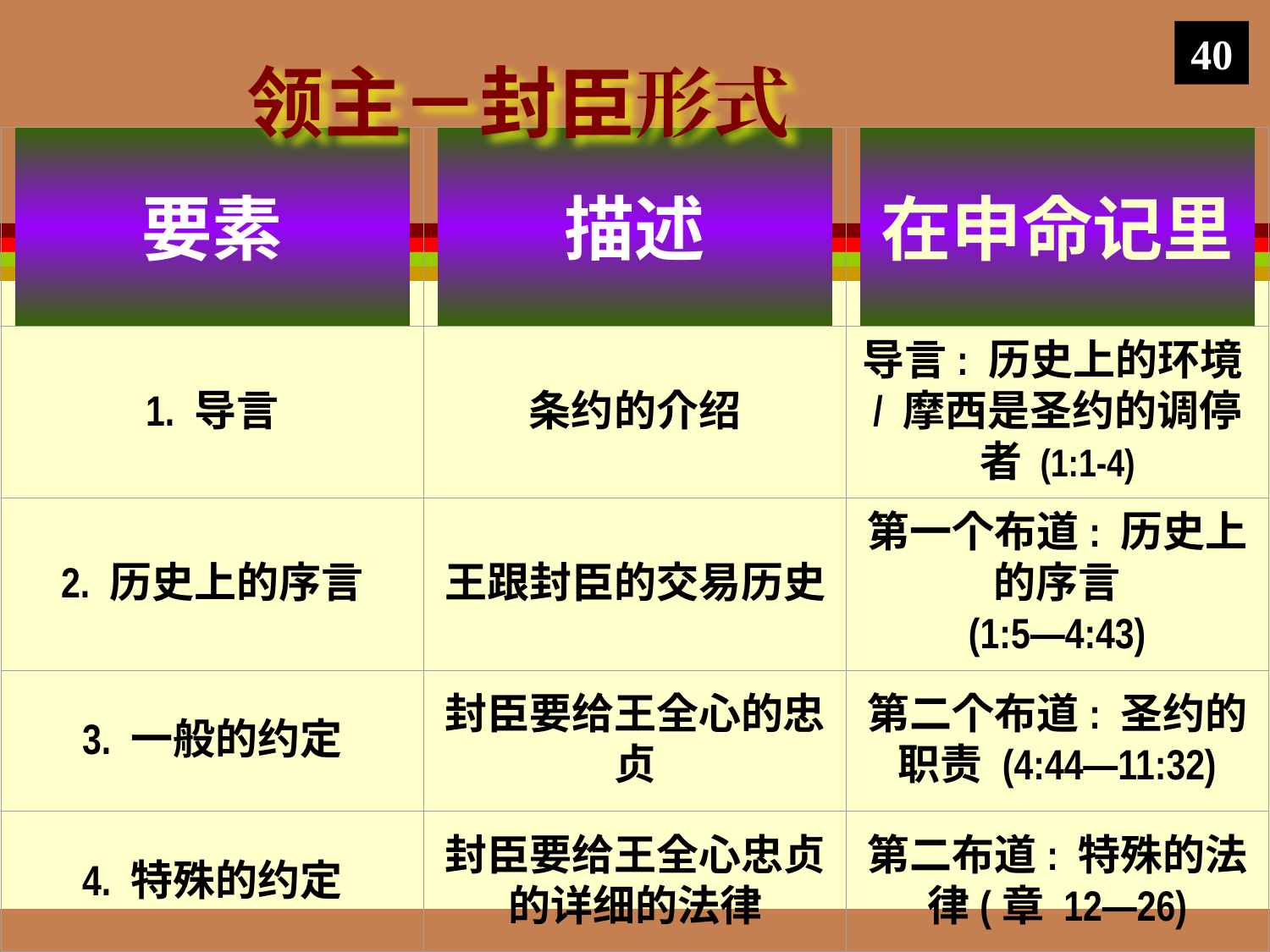

# 领主－封臣形式
40

要素

描述

在申命记里

1. 导言

条约的介绍

导言: 历史上的环境/ 摩西是圣约的调停者 (1:1-4)

2. 历史上的序言

王跟封臣的交易历史

第一个布道: 历史上的序言
(1:5—4:43)

3. 一般的约定

封臣要给王全心的忠贞

第二个布道: 圣约的 职责 (4:44—11:32)

4. 特殊的约定

封臣要给王全心忠贞的详细的法律

第二布道: 特殊的法律(章 12—26)